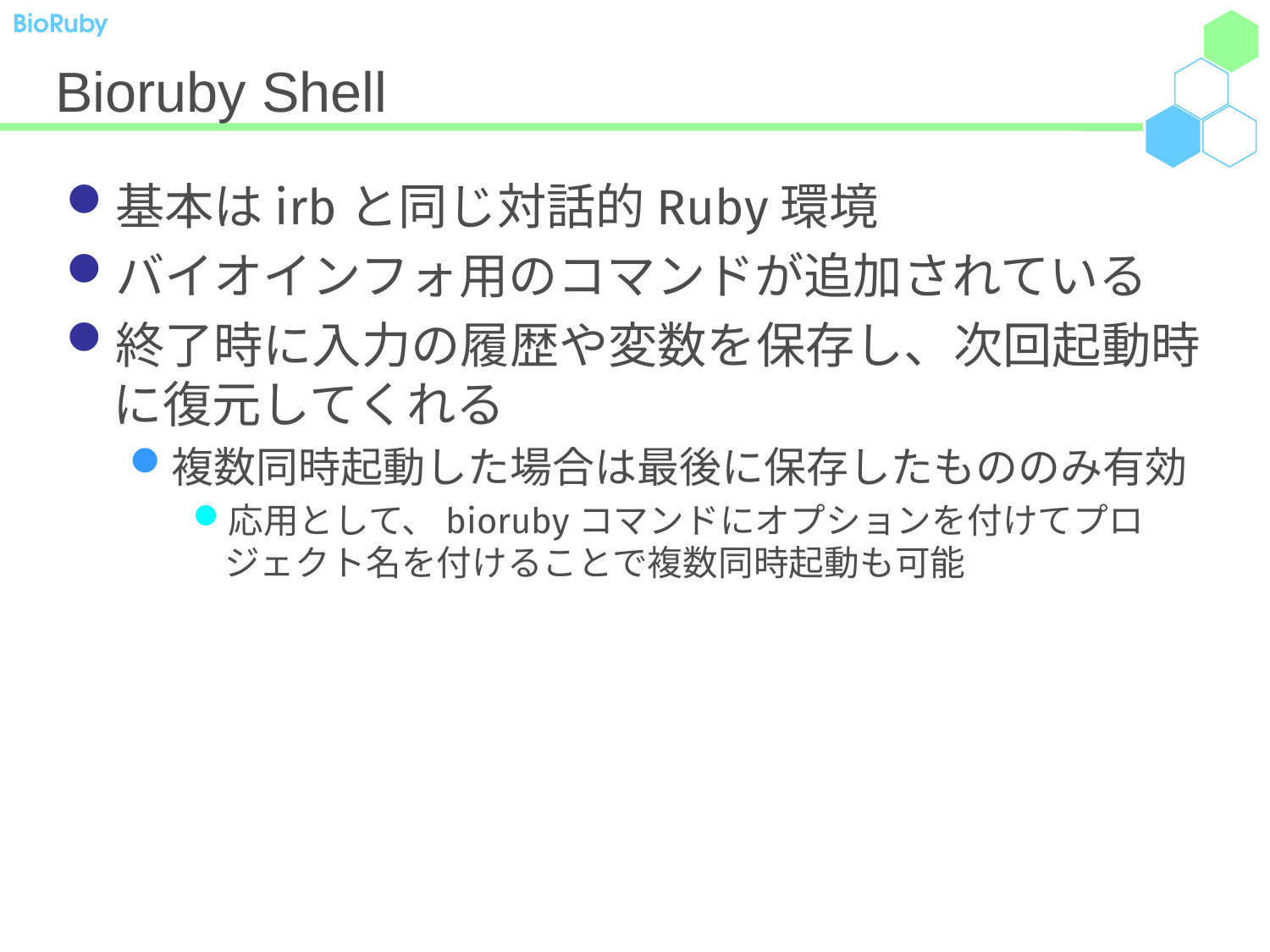

# Bioruby Shell
基本はirbと同じ対話的Ruby環境
バイオインフォ用のコマンドが追加されている
終了時に入力の履歴や変数を保存し、次回起動時に復元してくれる
複数同時起動した場合は最後に保存したもののみ有効
応用として、biorubyコマンドにオプションを付けてプロジェクト名を付けることで複数同時起動も可能